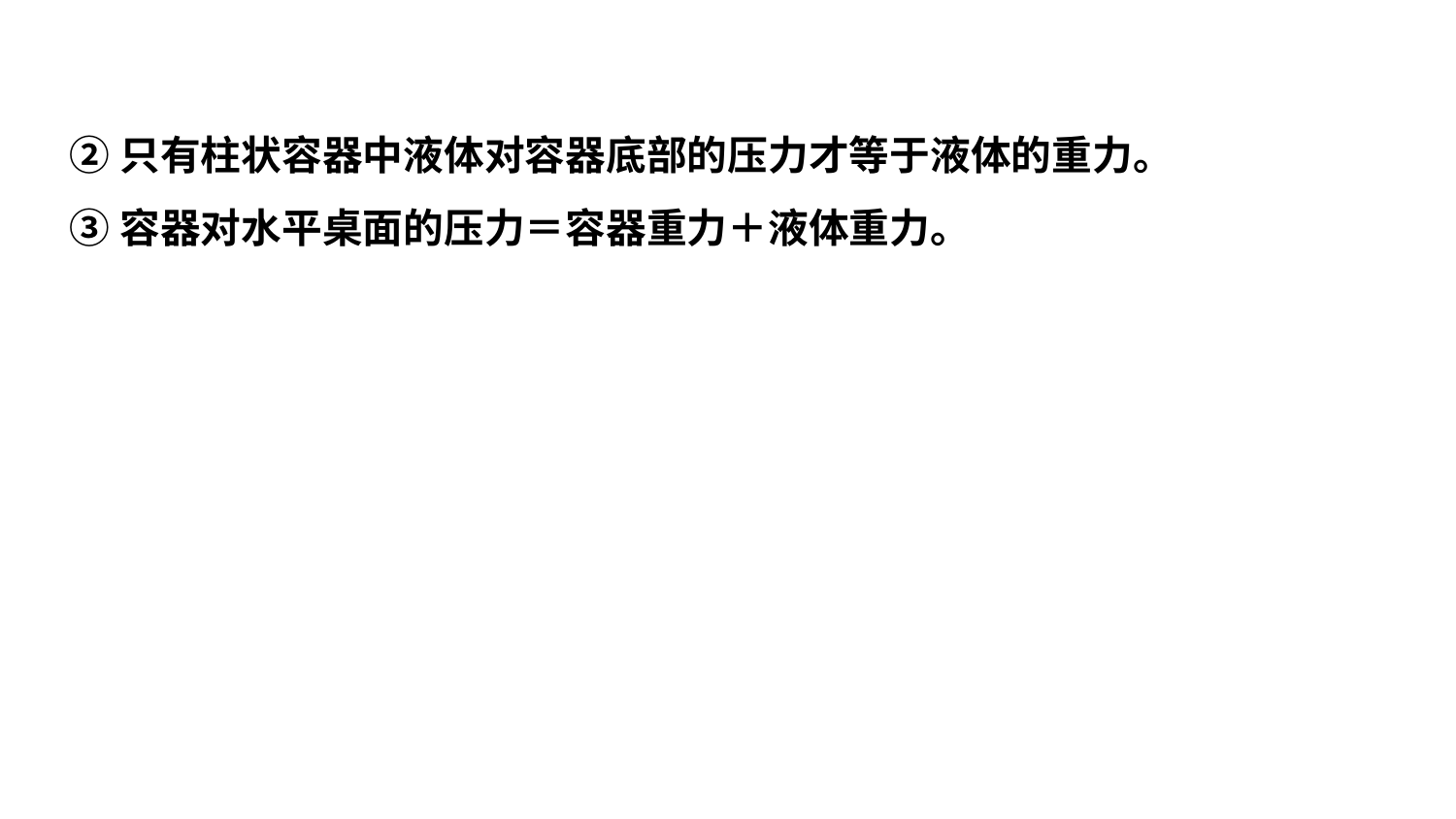

②只有柱状容器中液体对容器底部的压力才等于液体的重力。
③容器对水平桌面的压力＝容器重力＋液体重力。